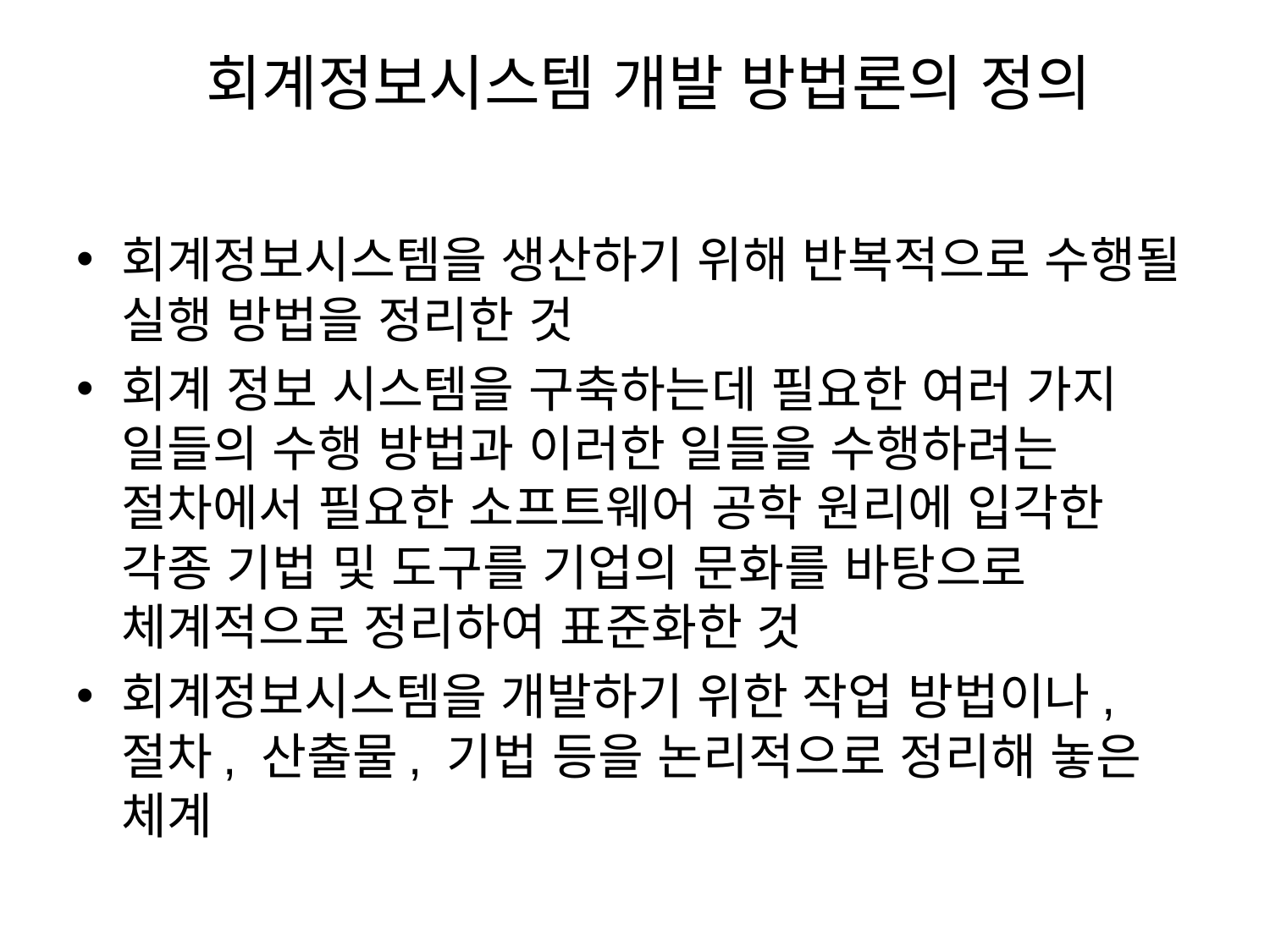

# 회계정보시스템 개발 방법론의 정의
회계정보시스템을 생산하기 위해 반복적으로 수행될 실행 방법을 정리한 것
회계 정보 시스템을 구축하는데 필요한 여러 가지 일들의 수행 방법과 이러한 일들을 수행하려는 절차에서 필요한 소프트웨어 공학 원리에 입각한 각종 기법 및 도구를 기업의 문화를 바탕으로 체계적으로 정리하여 표준화한 것
회계정보시스템을 개발하기 위한 작업 방법이나, 절차, 산출물, 기법 등을 논리적으로 정리해 놓은 체계